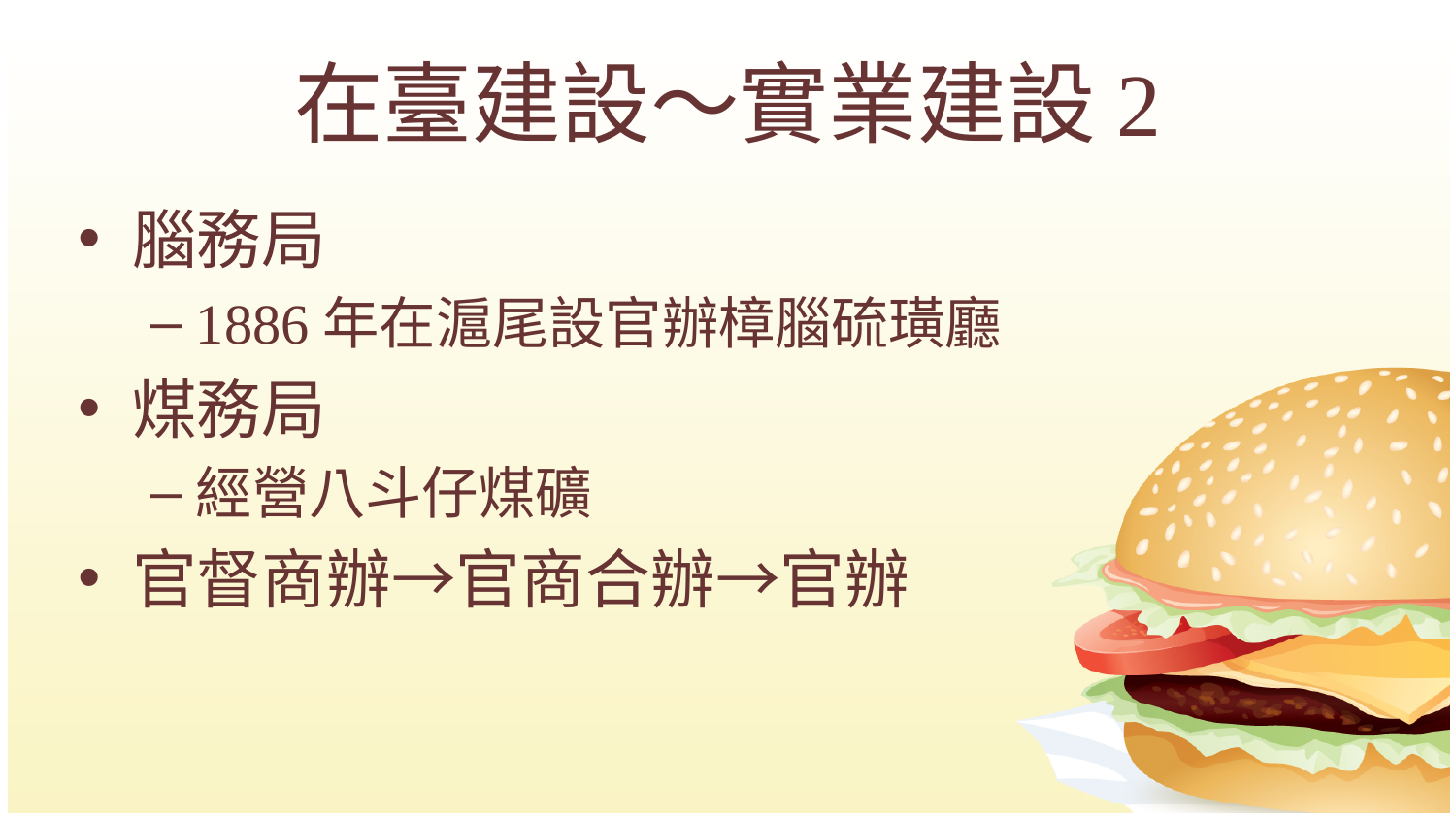

# 在臺建設～實業建設2
腦務局
1886年在滬尾設官辦樟腦硫璜廳
煤務局
經營八斗仔煤礦
官督商辦→官商合辦→官辦